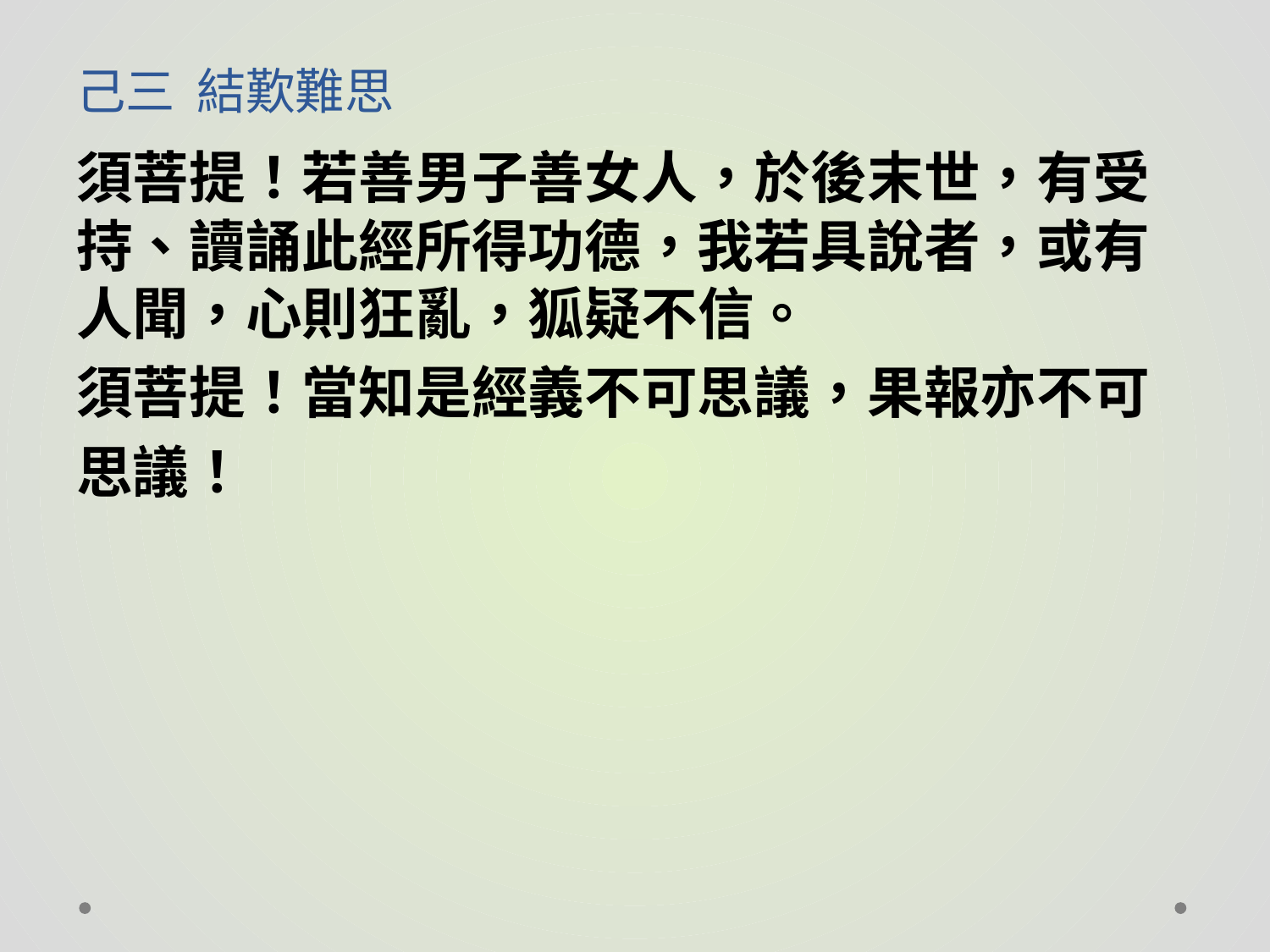

# 己三  結歎難思
須菩提！若善男子善女人，於後末世，有受持、讀誦此經所得功德，我若具說者，或有人聞，心則狂亂，狐疑不信。
須菩提！當知是經義不可思議，果報亦不可
思議！